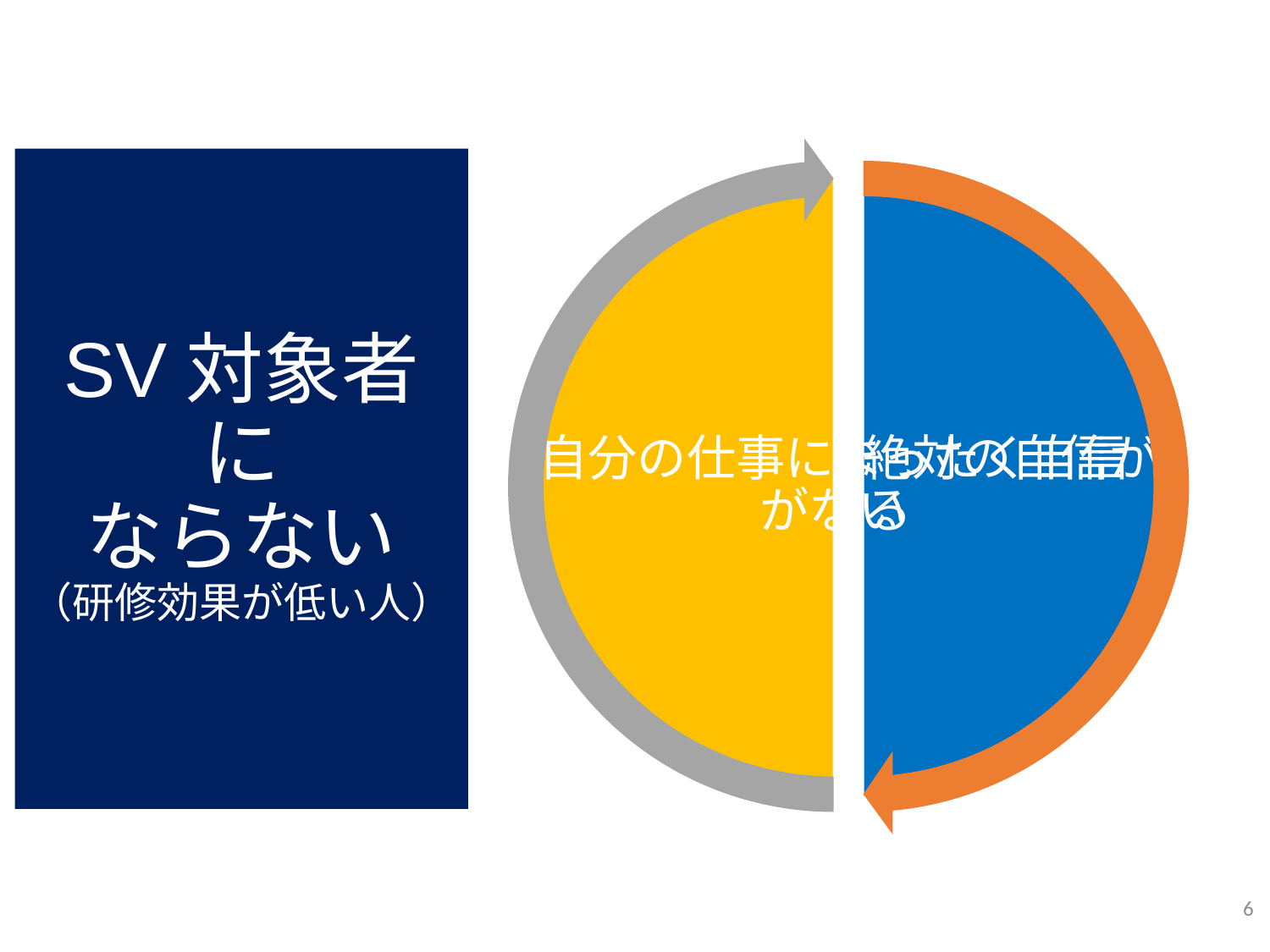

自分の仕事に絶対の自信がある
自分の仕事にまったく自信がない
SV対象者に
ならない
（研修効果が低い人）
6